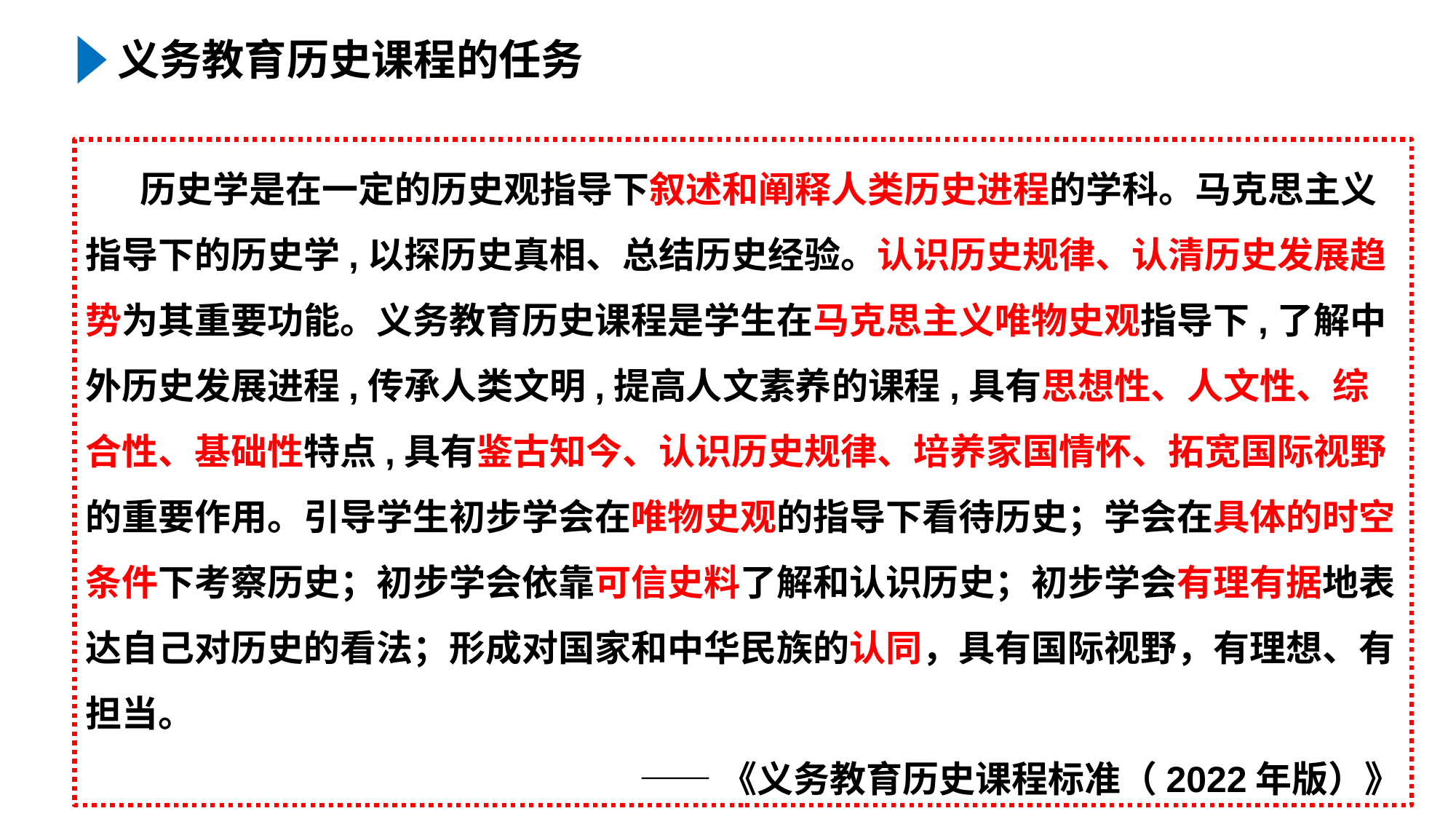

义务教育历史课程的任务

历史学是在一定的历史观指导下叙述和阐释人类历史进程的学科。马克思主义指导下的历史学,以探历史真相、总结历史经验。认识历史规律、认清历史发展趋势为其重要功能。义务教育历史课程是学生在马克思主义唯物史观指导下,了解中外历史发展进程,传承人类文明,提高人文素养的课程,具有思想性、人文性、综合性、基础性特点,具有鉴古知今、认识历史规律、培养家国情怀、拓宽国际视野的重要作用。引导学生初步学会在唯物史观的指导下看待历史；学会在具体的时空条件下考察历史；初步学会依靠可信史料了解和认识历史；初步学会有理有据地表达自己对历史的看法；形成对国家和中华民族的认同，具有国际视野，有理想、有担当。
——《义务教育历史课程标准（2022年版）》